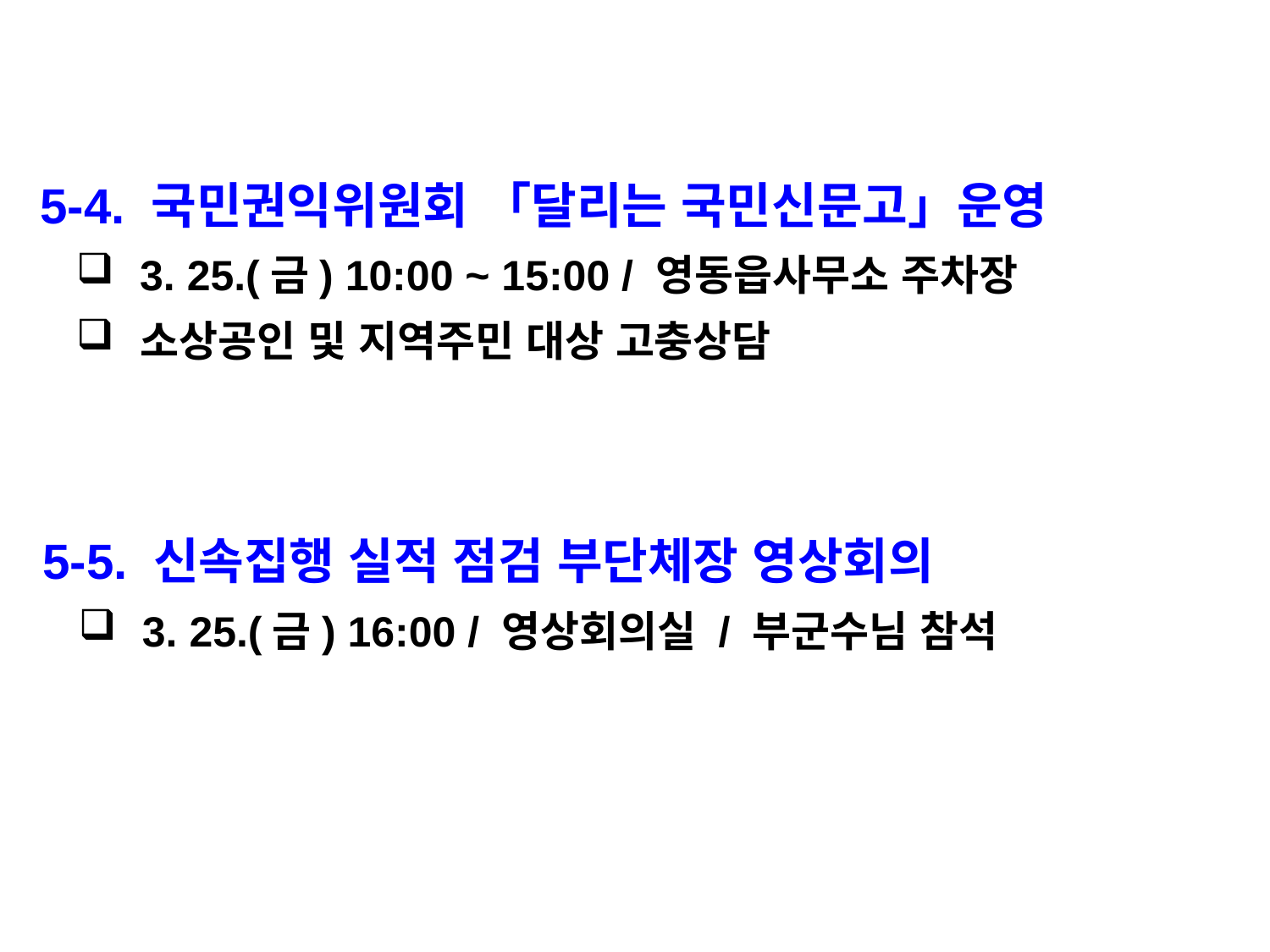

5-4. 국민권익위원회 「달리는 국민신문고」운영
3. 25.(금) 10:00 ~ 15:00 / 영동읍사무소 주차장
소상공인 및 지역주민 대상 고충상담

  5-5. 신속집행 실적 점검 부단체장 영상회의
3. 25.(금) 16:00 / 영상회의실 / 부군수님 참석